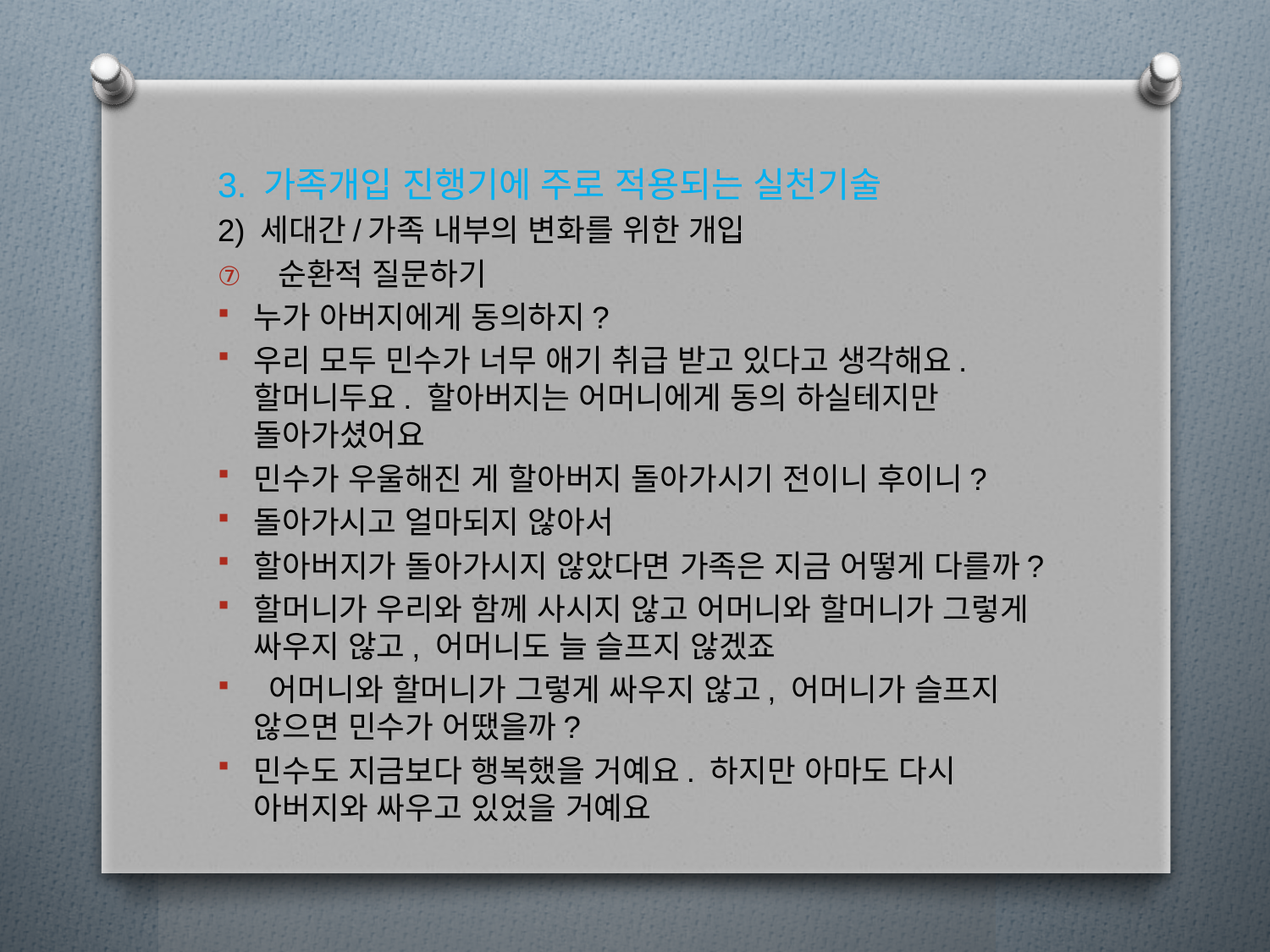

3. 가족개입 진행기에 주로 적용되는 실천기술
2) 세대간/가족 내부의 변화를 위한 개입
순환적 질문하기
누가 아버지에게 동의하지?
우리 모두 민수가 너무 애기 취급 받고 있다고 생각해요. 할머니두요. 할아버지는 어머니에게 동의 하실테지만 돌아가셨어요
민수가 우울해진 게 할아버지 돌아가시기 전이니 후이니?
돌아가시고 얼마되지 않아서
할아버지가 돌아가시지 않았다면 가족은 지금 어떻게 다를까?
할머니가 우리와 함께 사시지 않고 어머니와 할머니가 그렇게 싸우지 않고, 어머니도 늘 슬프지 않겠죠
 어머니와 할머니가 그렇게 싸우지 않고, 어머니가 슬프지 않으면 민수가 어땠을까?
민수도 지금보다 행복했을 거예요. 하지만 아마도 다시 아버지와 싸우고 있었을 거예요